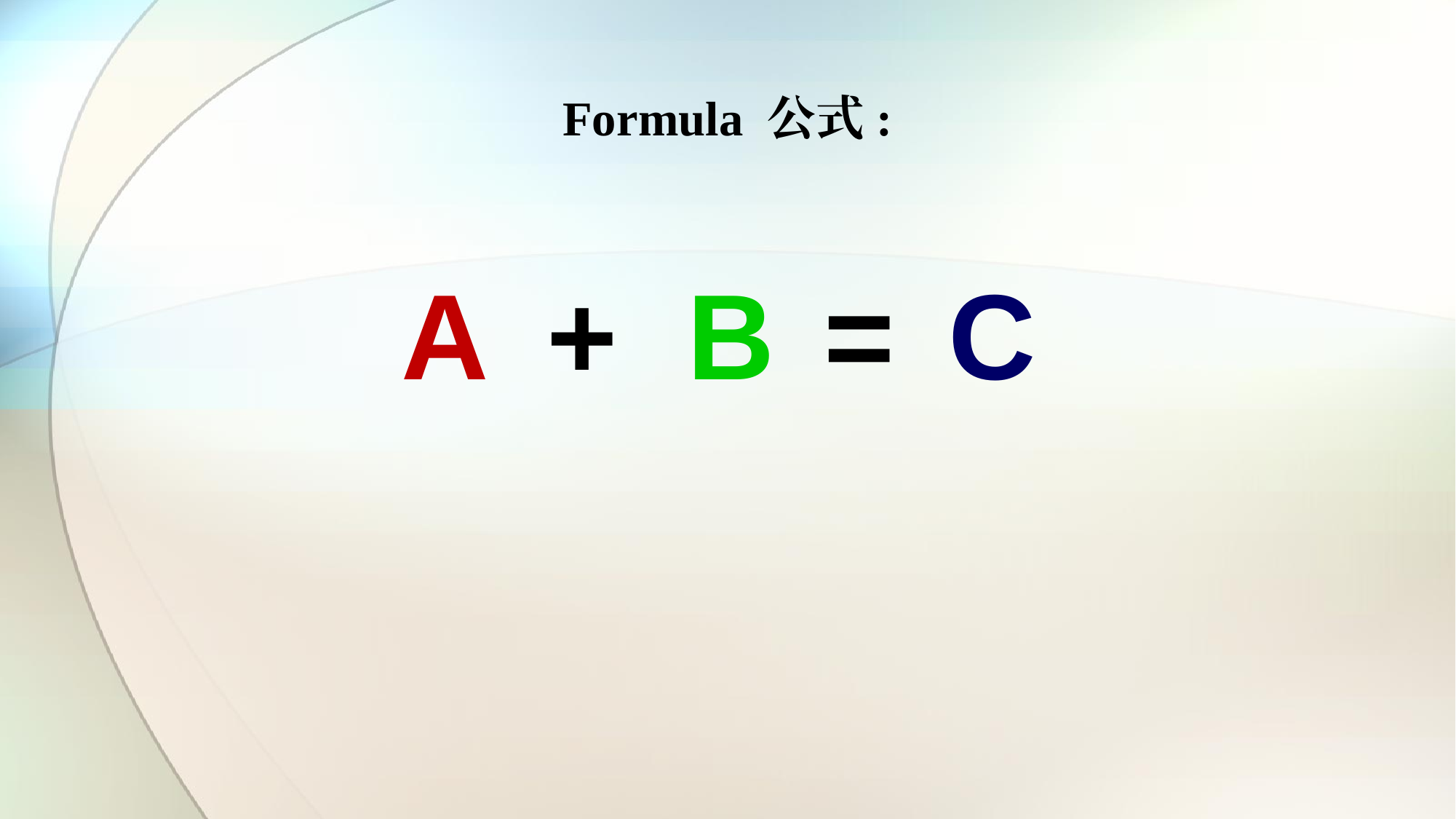

Formula 公式:
A
+
B
=
C